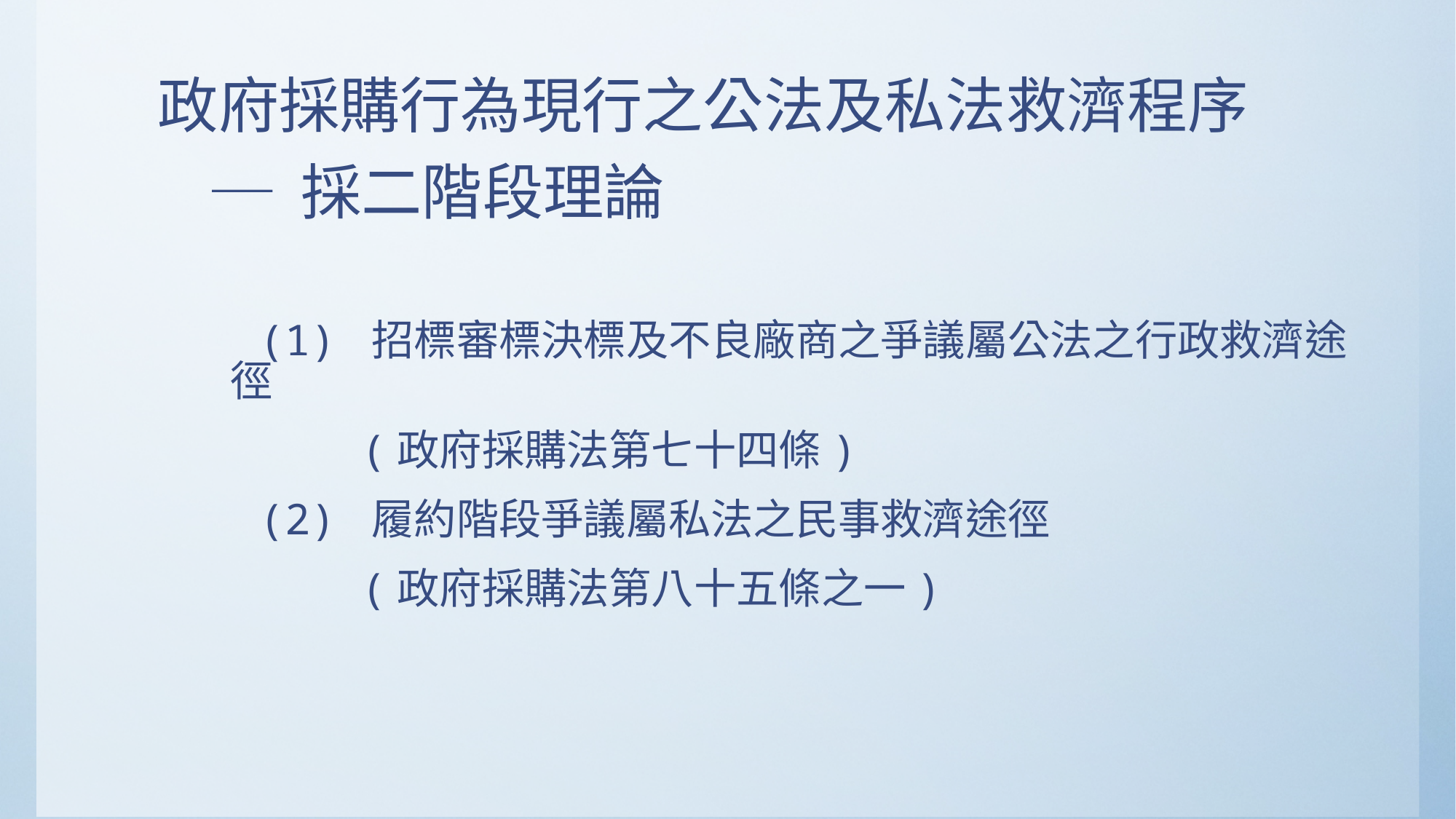

政府採購行為現行之公法及私法救濟程序
    ─ 採二階段理論

    (1) 招標審標決標及不良廠商之爭議屬公法之行政救濟途徑
        (政府採購法第七十四條)
    (2) 履約階段爭議屬私法之民事救濟途徑
        (政府採購法第八十五條之一)

#